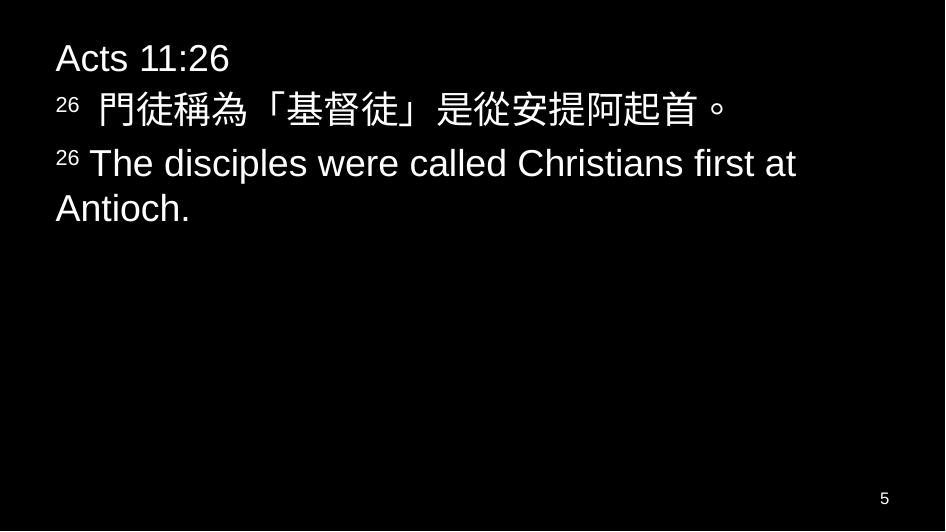

Acts 11:26
26 門徒稱為「基督徒」是從安提阿起首。
26 The disciples were called Christians first at Antioch.

5